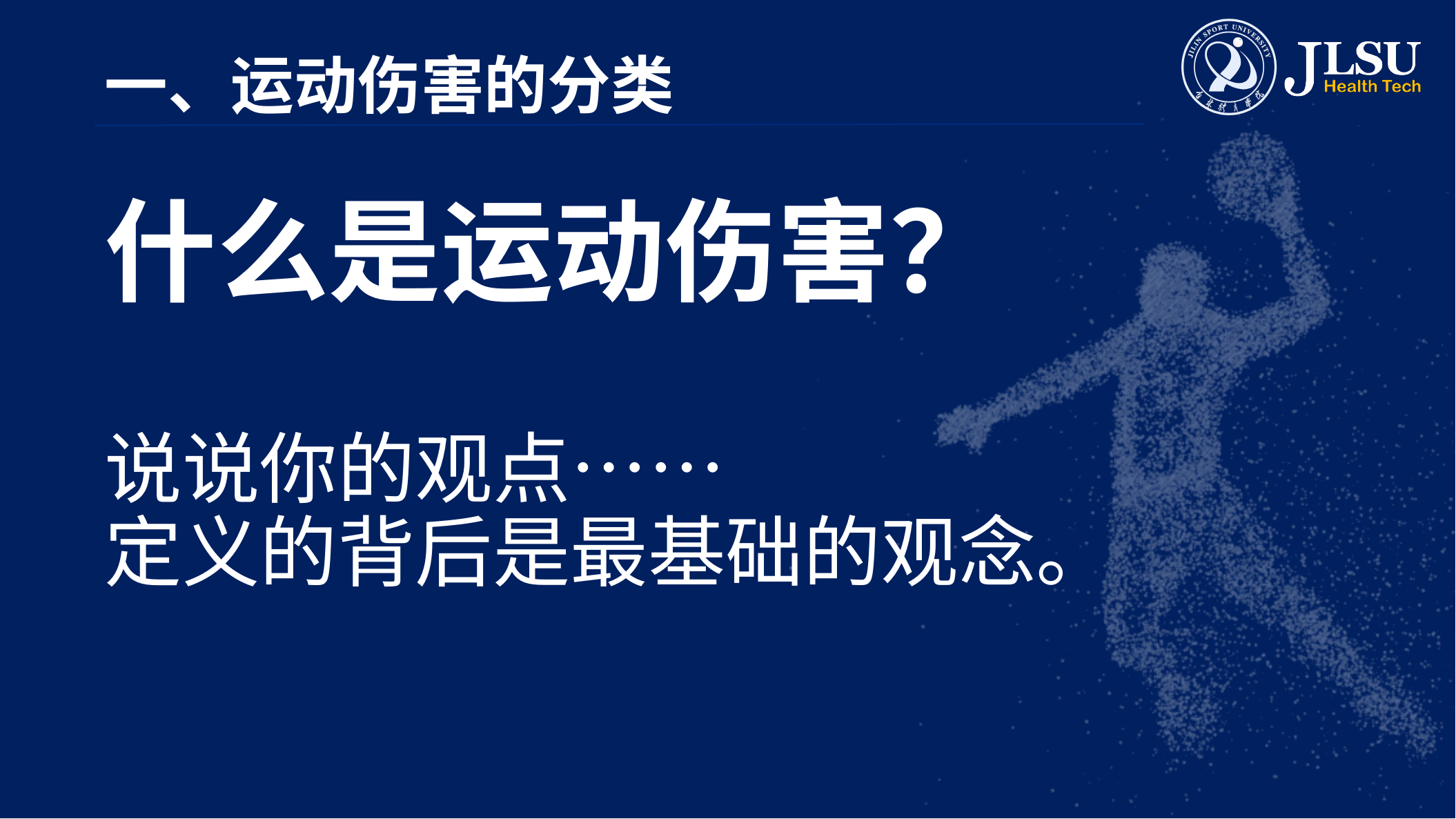

# 一、运动伤害的分类
什么是运动伤害？

说说你的观点……
定义的背后是最基础的观念。